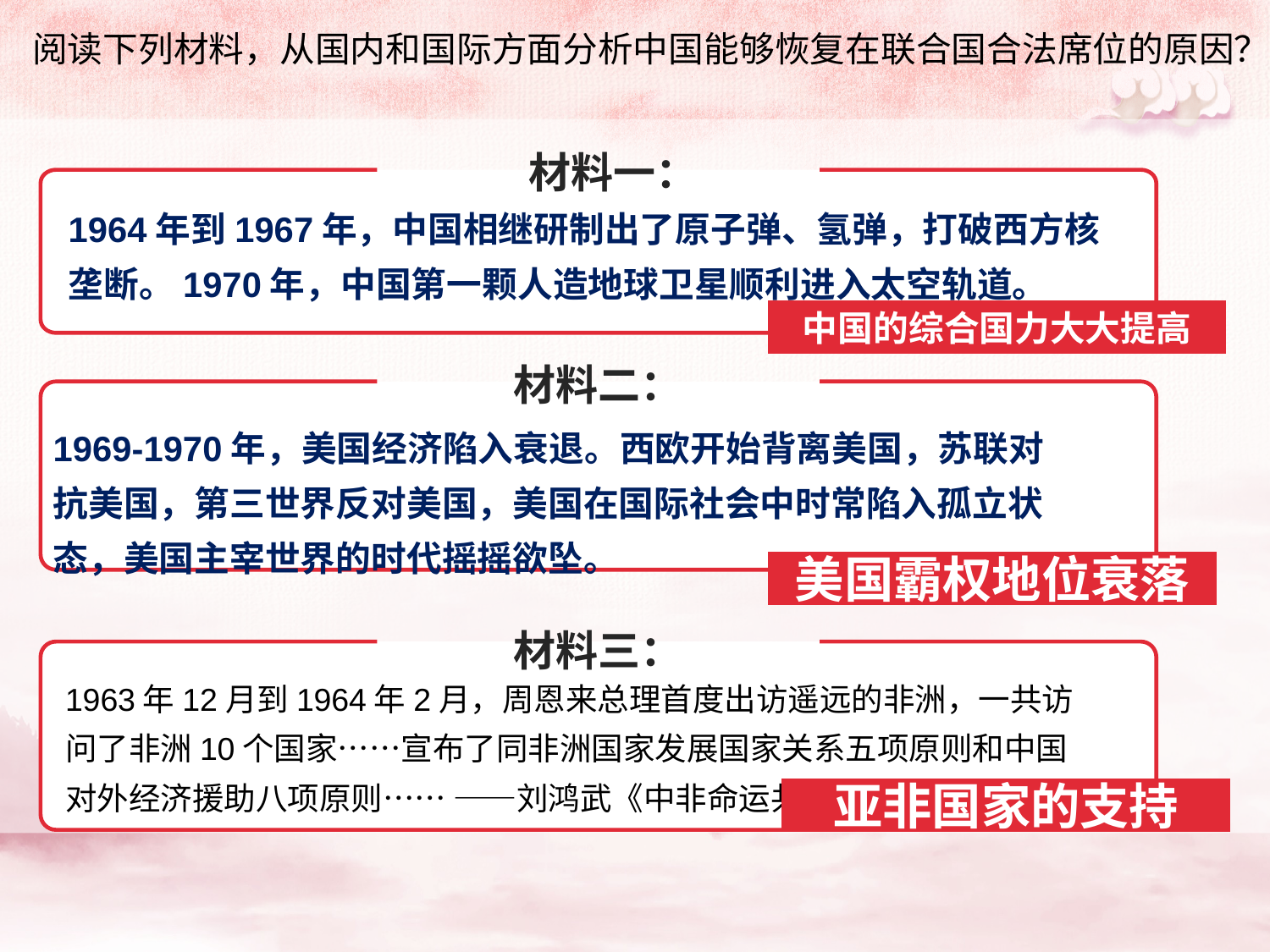

阅读下列材料，从国内和国际方面分析中国能够恢复在联合国合法席位的原因？

材料一：

1964年到1967年，中国相继研制出了原子弹、氢弹，打破西方核垄断。1970年，中国第一颗人造地球卫星顺利进入太空轨道。

中国的综合国力大大提高
材料二：

1969-1970年，美国经济陷入衰退。西欧开始背离美国，苏联对抗美国，第三世界反对美国，美国在国际社会中时常陷入孤立状态，美国主宰世界的时代摇摇欲坠。
美国霸权地位衰落
材料三：

1963年12月到1964年2月，周恩来总理首度出访遥远的非洲，一共访问了非洲10个国家……宣布了同非洲国家发展国家关系五项原则和中国对外经济援助八项原则…… ——刘鸿武《中非命运共同体的前世今生》

亚非国家的支持